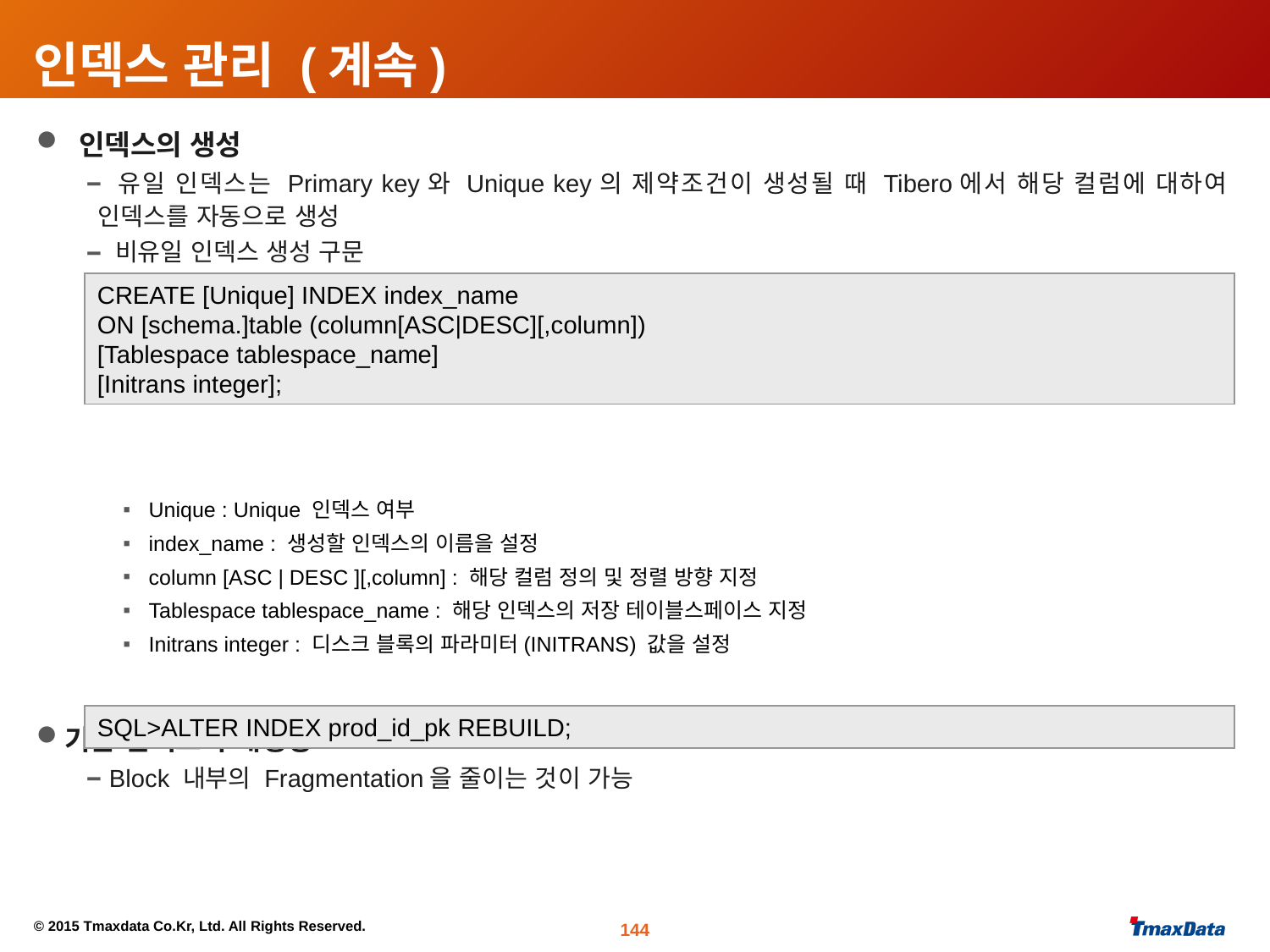

# 인덱스 관리 (계속)
 인덱스의 생성
 유일 인덱스는 Primary key와 Unique key의 제약조건이 생성될 때 Tibero에서 해당 컬럼에 대하여 인덱스를 자동으로 생성
 비유일 인덱스 생성 구문

Unique : Unique 인덱스 여부
index_name : 생성할 인덱스의 이름을 설정
column [ASC | DESC ][,column] : 해당 컬럼 정의 및 정렬 방향 지정
Tablespace tablespace_name : 해당 인덱스의 저장 테이블스페이스 지정
Initrans integer : 디스크 블록의 파라미터(INITRANS) 값을 설정

기존 인덱스의 재생성
 Block 내부의 Fragmentation을 줄이는 것이 가능
CREATE [Unique] INDEX index_name
ON [schema.]table (column[ASC|DESC][,column])
[Tablespace tablespace_name]
[Initrans integer];
SQL>ALTER INDEX prod_id_pk REBUILD;